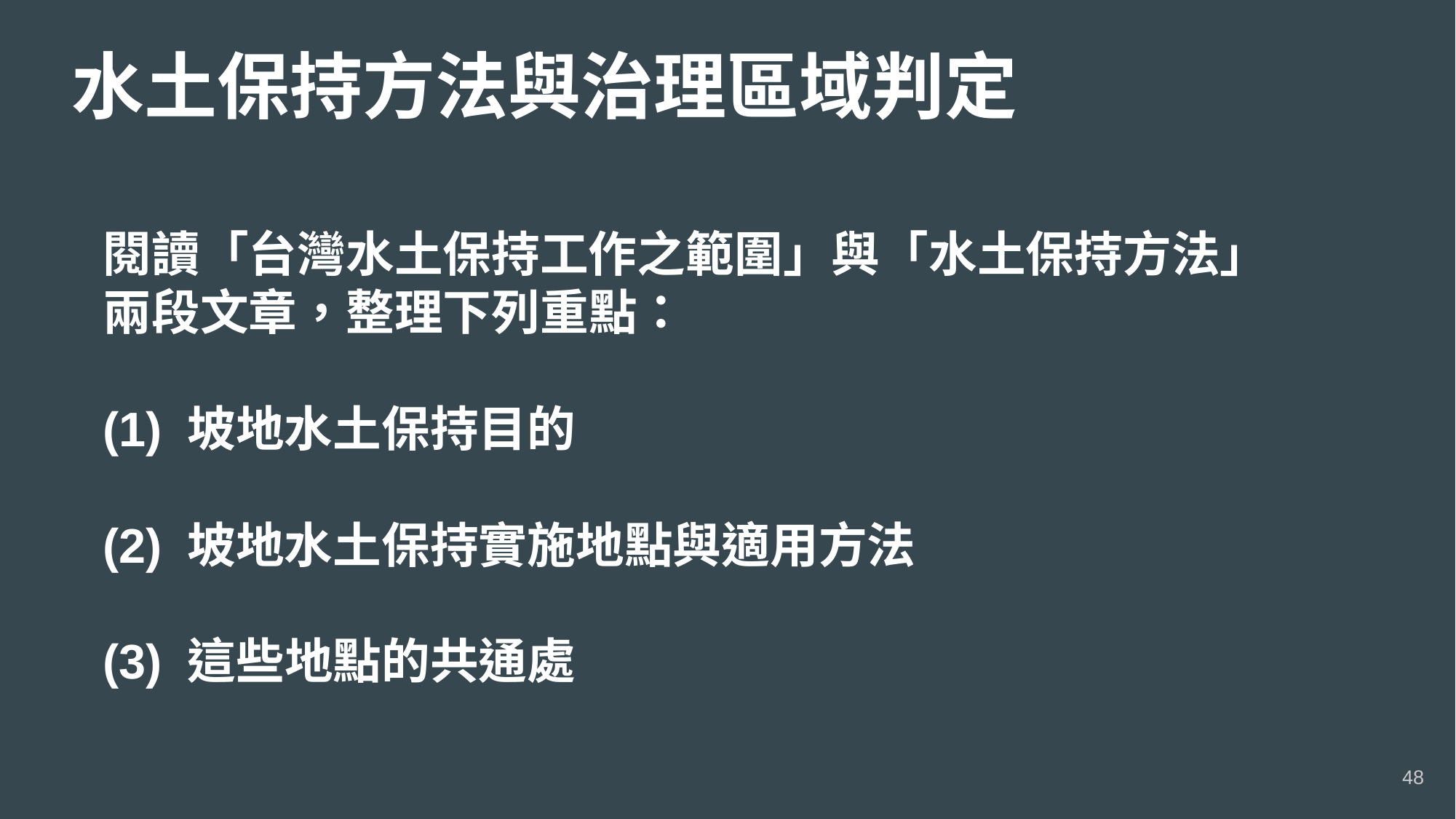

水土保持方法與治理區域判定
閱讀「台灣水土保持工作之範圍」與「水土保持方法」
兩段文章，整理下列重點：

(1) 坡地水土保持目的

(2) 坡地水土保持實施地點與適用方法

(3) 這些地點的共通處
48